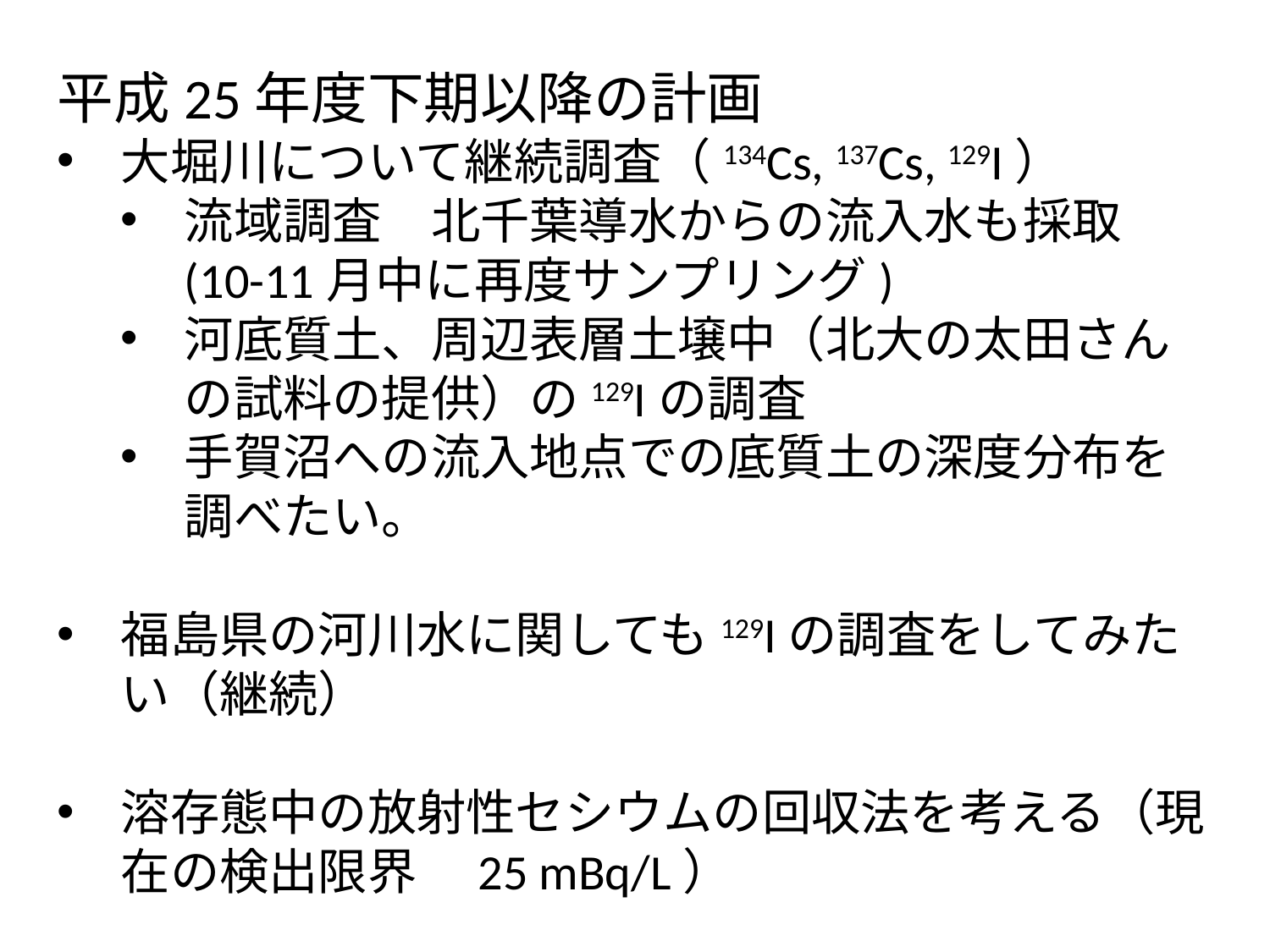

平成25年度下期以降の計画
大堀川について継続調査（134Cs, 137Cs, 129I）
流域調査　北千葉導水からの流入水も採取 (10-11月中に再度サンプリング)
河底質土、周辺表層土壌中（北大の太田さんの試料の提供）の129Iの調査
手賀沼への流入地点での底質土の深度分布を調べたい。

福島県の河川水に関しても129Iの調査をしてみたい（継続）

溶存態中の放射性セシウムの回収法を考える（現在の検出限界　25 mBq/L）